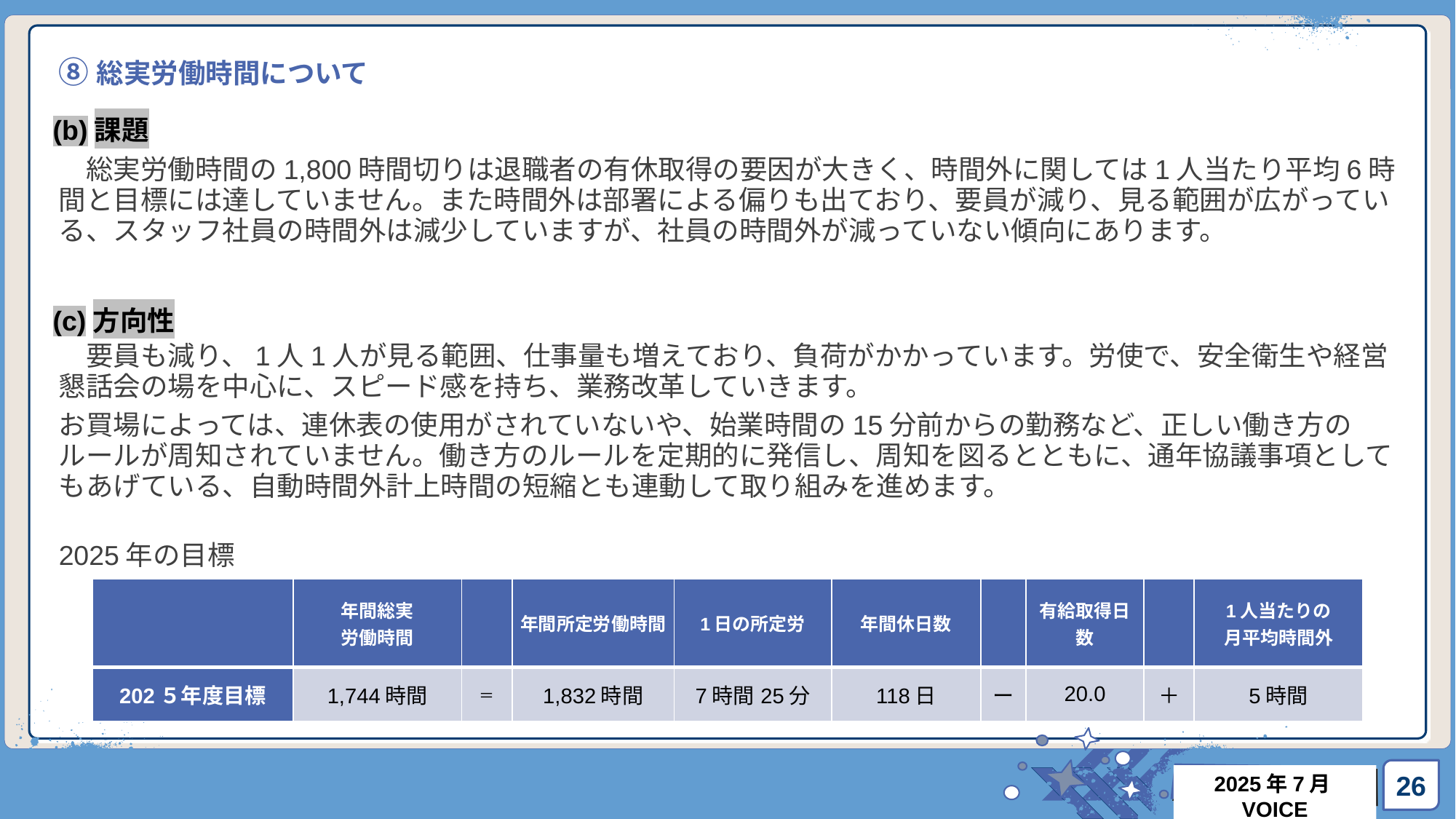

# ⑧総実労働時間について
(b)課題
　総実労働時間の1,800時間切りは退職者の有休取得の要因が大きく、時間外に関しては1人当たり平均6時間と目標には達していません。また時間外は部署による偏りも出ており、要員が減り、見る範囲が広がっている、スタッフ社員の時間外は減少していますが、社員の時間外が減っていない傾向にあります。
(c)方向性
　要員も減り、1人1人が見る範囲、仕事量も増えており、負荷がかかっています。労使で、安全衛生や経営懇話会の場を中心に、スピード感を持ち、業務改革していきます。
お買場によっては、連休表の使用がされていないや、始業時間の15分前からの勤務など、正しい働き方のルールが周知されていません。働き方のルールを定期的に発信し、周知を図るとともに、通年協議事項としてもあげている、自動時間外計上時間の短縮とも連動して取り組みを進めます。
2025年の目標

|  | 年間総実 労働時間 |  | 年間所定労働時間 | 1日の所定労 | 年間休日数 |  | 有給取得日数 |  | 1人当たりの 月平均時間外 |
| --- | --- | --- | --- | --- | --- | --- | --- | --- | --- |
| 202５年度目標 | 1,744時間 | ＝ | 1,832時間 | 7時間25分 | 118日 | ー | 20.0 | ＋ | 5時間 |
26
2025年7月VOICE